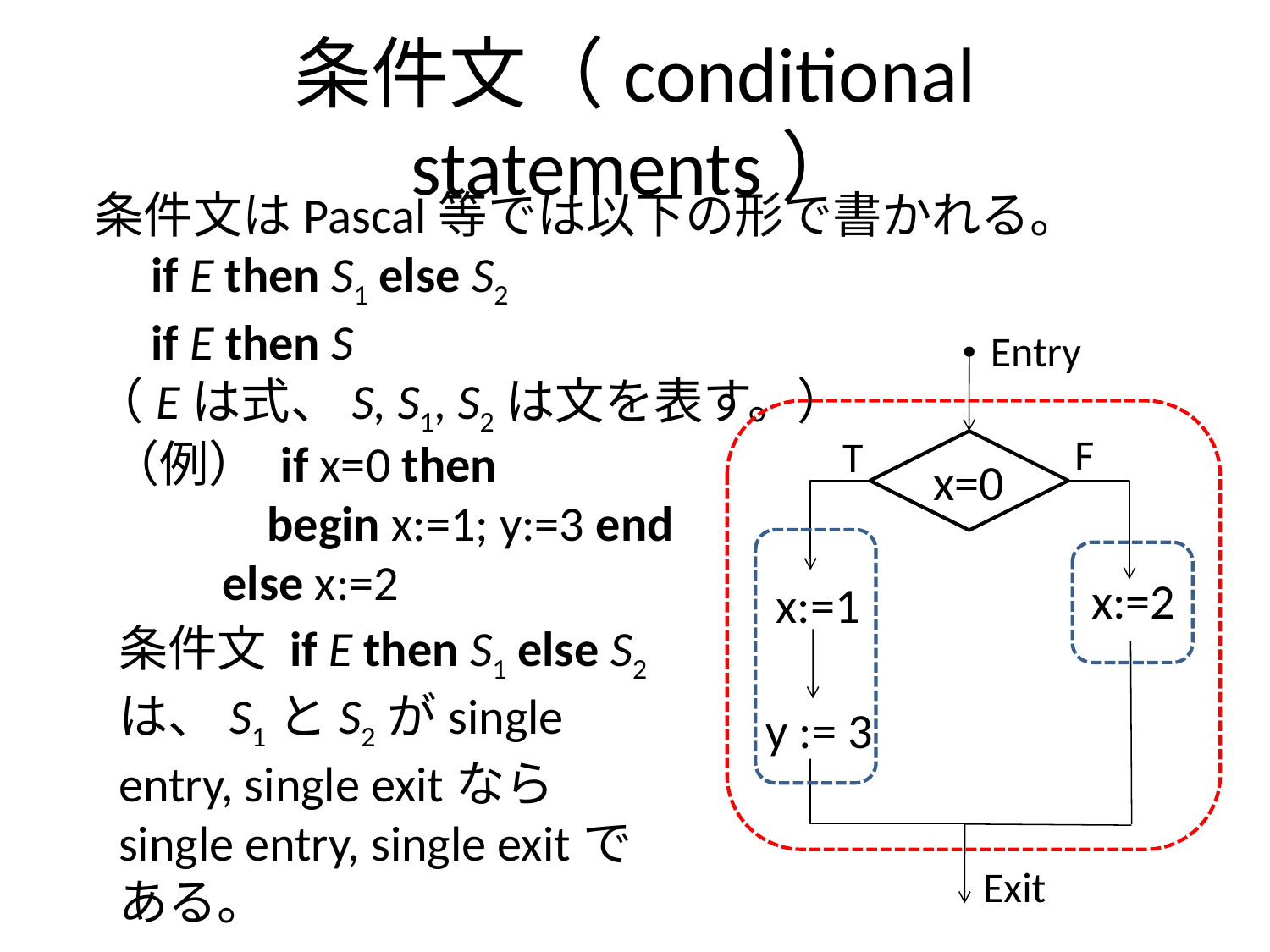

# 条件文（conditional statements）
条件文はPascal等では以下の形で書かれる。
     if E then S1 else S2
     if E then S
（Eは式、S, S1, S2は文を表す。）
Entry

F
T
（例） if x=0 then
              begin x:=1; y:=3 end
          else x:=2
x=0

 x:=2
 x:=1
条件文 if E then S1 else S2 は、S1とS2がsingle entry, single exitならsingle entry, single exitである。
  y := 3
Exit